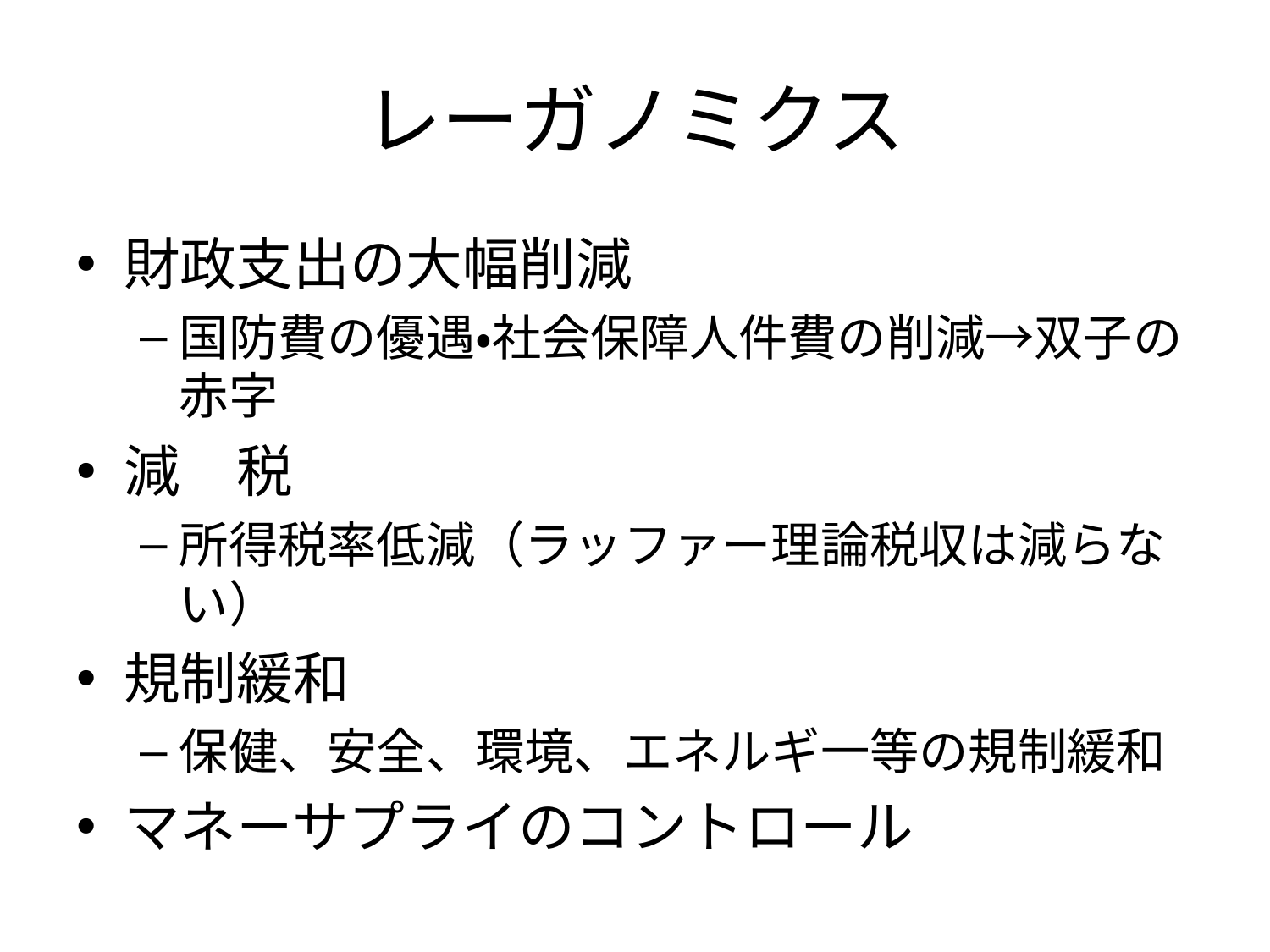

# レーガノミクス
財政支出の大幅削減
国防費の優遇・社会保障人件費の削減→双子の赤字
減　税
所得税率低減（ラッファー理論税収は減らない）
規制緩和
保健、安全、環境、エネルギ一等の規制緩和
マネーサプライのコントロール